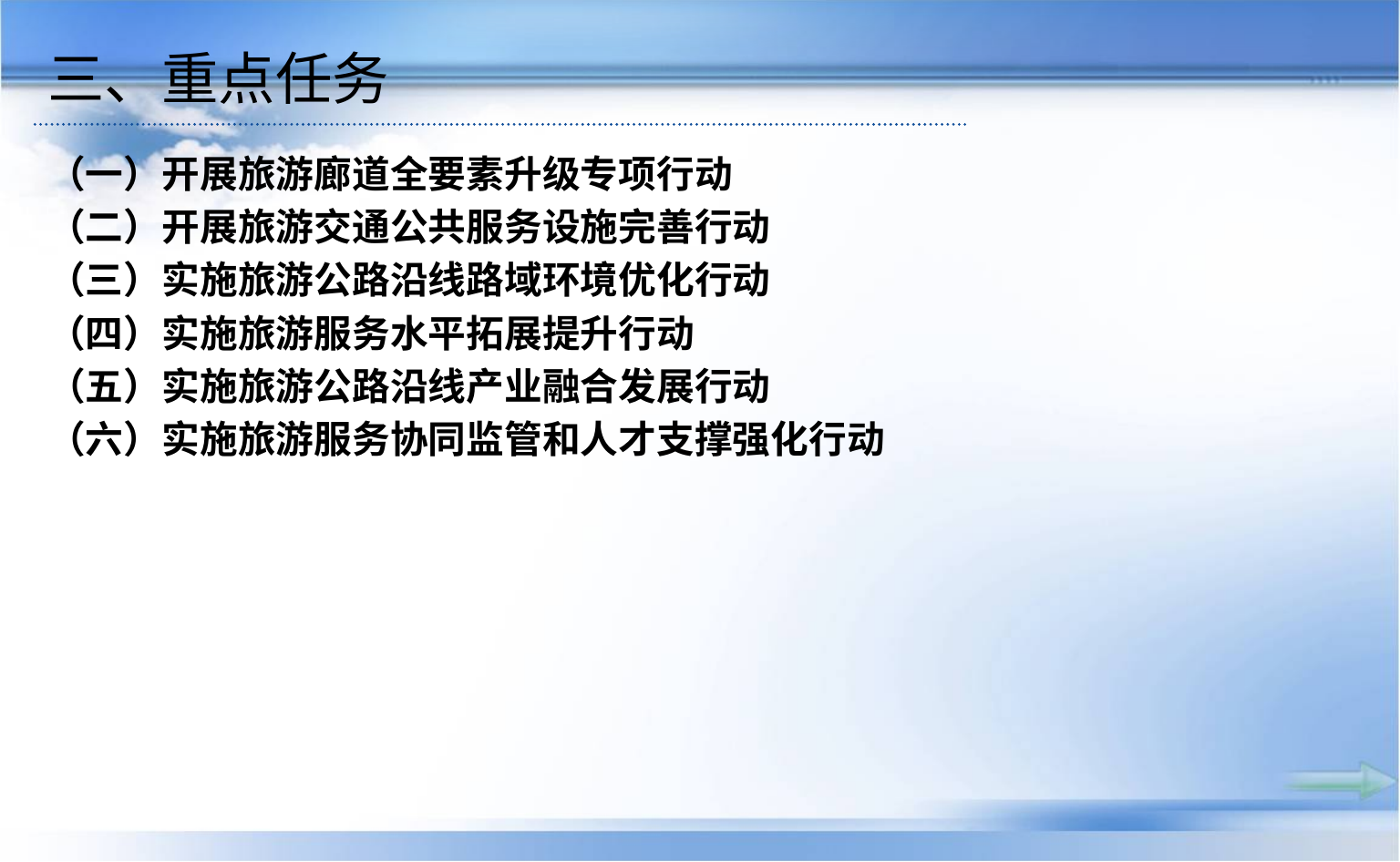

# 三、重点任务
（一）开展旅游廊道全要素升级专项行动
（二）开展旅游交通公共服务设施完善行动
（三）实施旅游公路沿线路域环境优化行动
（四）实施旅游服务水平拓展提升行动
（五）实施旅游公路沿线产业融合发展行动
（六）实施旅游服务协同监管和人才支撑强化行动